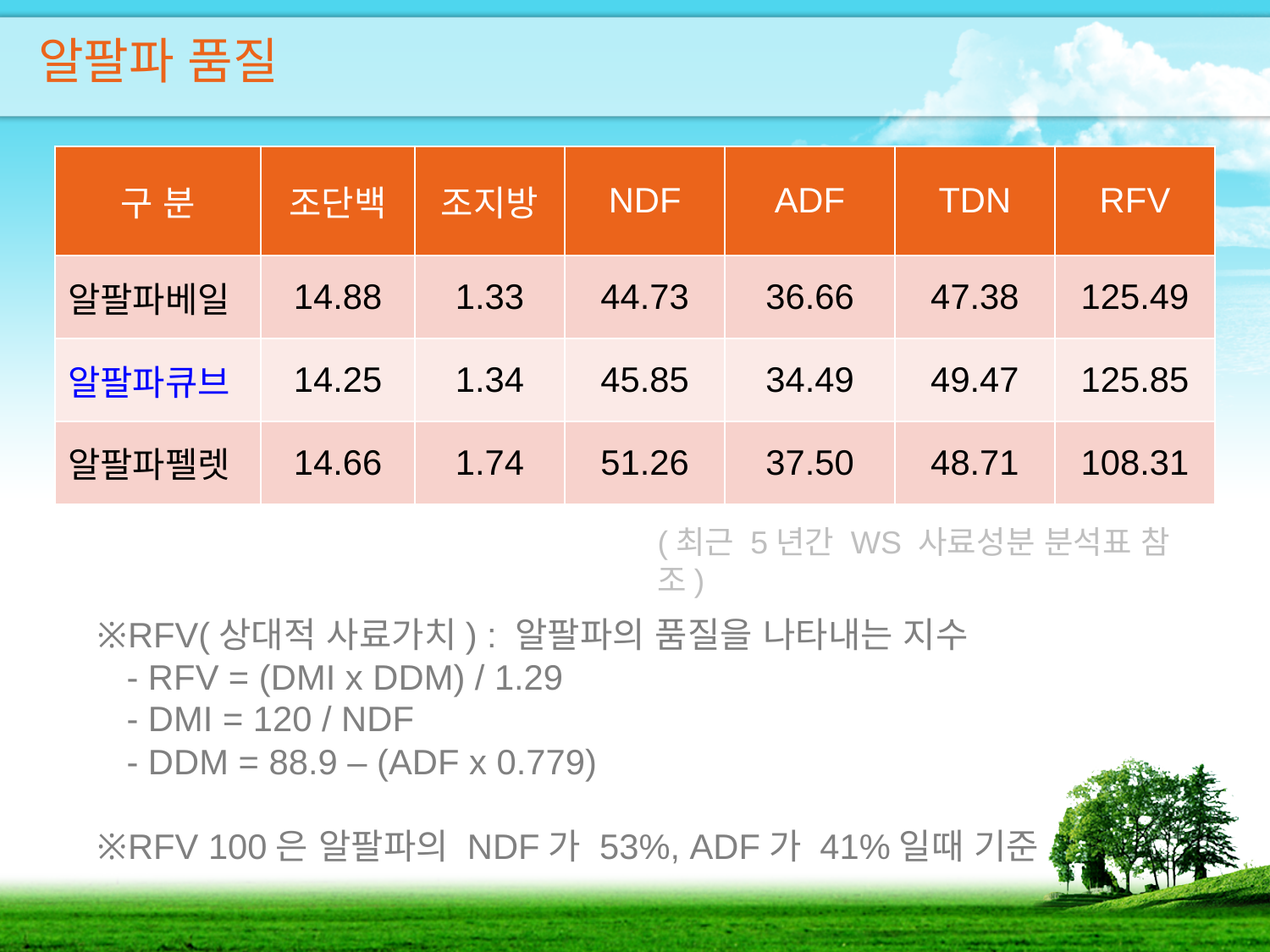

알팔파 품질
| 구 분 | 조단백 | 조지방 | NDF | ADF | TDN | RFV |
| --- | --- | --- | --- | --- | --- | --- |
| 알팔파베일 | 14.88 | 1.33 | 44.73 | 36.66 | 47.38 | 125.49 |
| 알팔파큐브 | 14.25 | 1.34 | 45.85 | 34.49 | 49.47 | 125.85 |
| 알팔파펠렛 | 14.66 | 1.74 | 51.26 | 37.50 | 48.71 | 108.31 |
(최근 5년간 WS 사료성분 분석표 참조)
※ RFV(상대적 사료가치) : 알팔파의 품질을 나타내는 지수
   - RFV = (DMI x DDM) / 1.29
   - DMI = 120 / NDF
   - DDM = 88.9 – (ADF x 0.779)

※ RFV 100은 알팔파의 NDF가 53%, ADF가 41%일때 기준